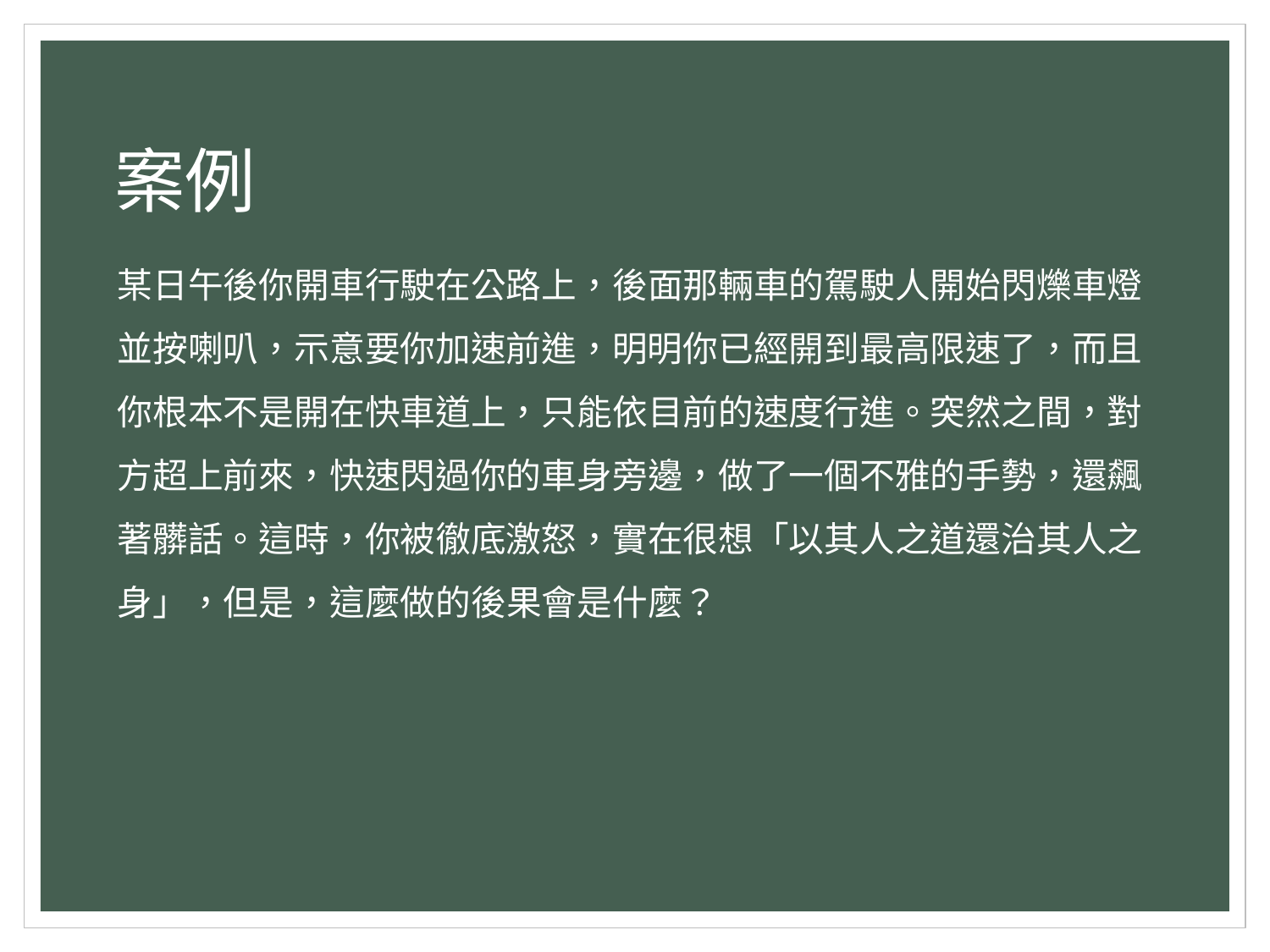

# 案例
某日午後你開車行駛在公路上，後面那輛車的駕駛人開始閃爍車燈並按喇叭，示意要你加速前進，明明你已經開到最高限速了，而且你根本不是開在快車道上，只能依目前的速度行進。突然之間，對方超上前來，快速閃過你的車身旁邊，做了一個不雅的手勢，還飆著髒話。這時，你被徹底激怒，實在很想「以其人之道還治其人之身」，但是，這麼做的後果會是什麼？